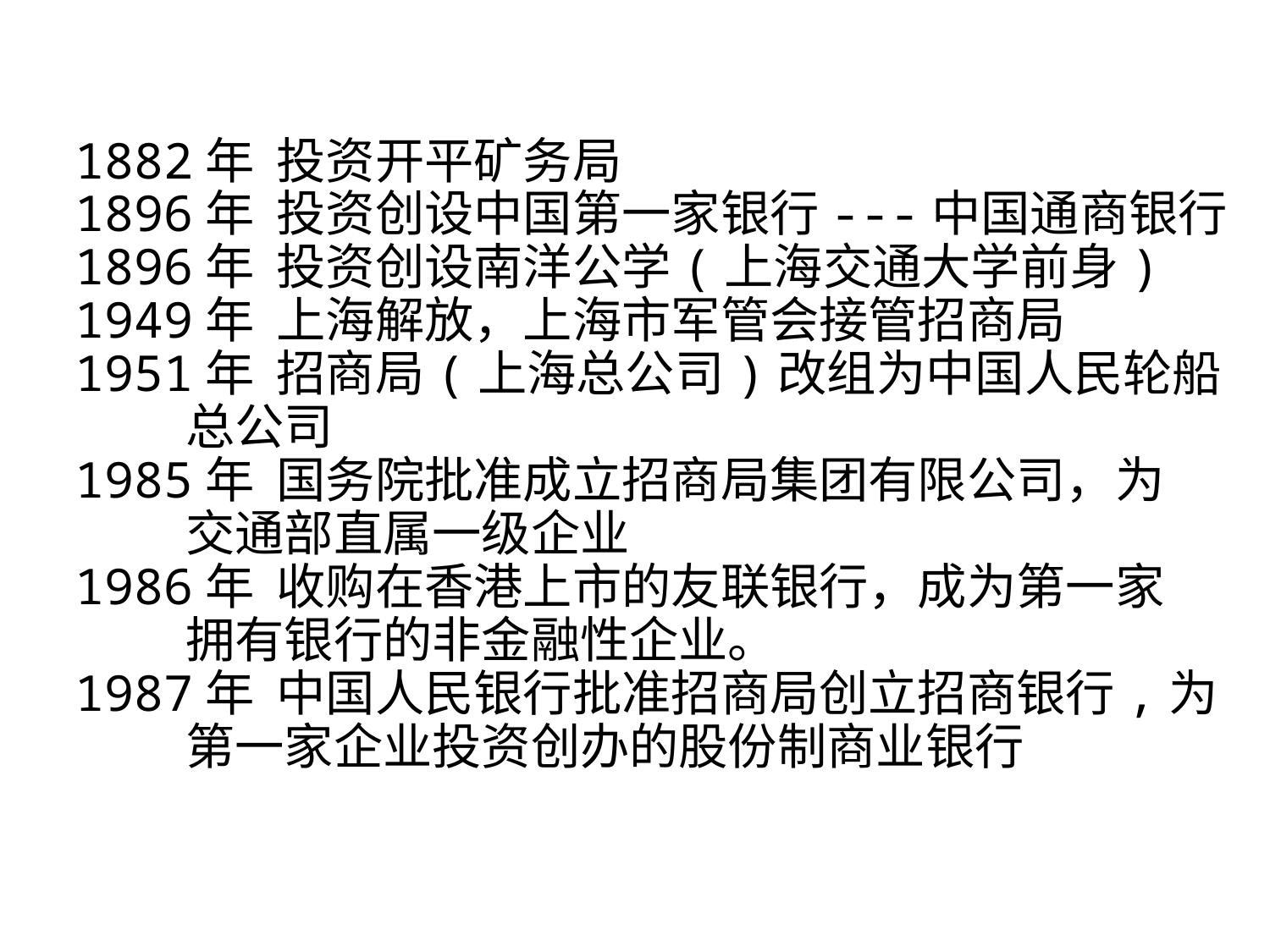

1882年  投资开平矿务局
1896年  投资创设中国第一家银行---中国通商银行
1896年  投资创设南洋公学(上海交通大学前身)
1949年  上海解放，上海市军管会接管招商局
1951年  招商局(上海总公司)改组为中国人民轮船
         总公司
1985年  国务院批准成立招商局集团有限公司，为
         交通部直属一级企业
1986年  收购在香港上市的友联银行，成为第一家
         拥有银行的非金融性企业。
1987年  中国人民银行批准招商局创立招商银行,为
         第一家企业投资创办的股份制商业银行